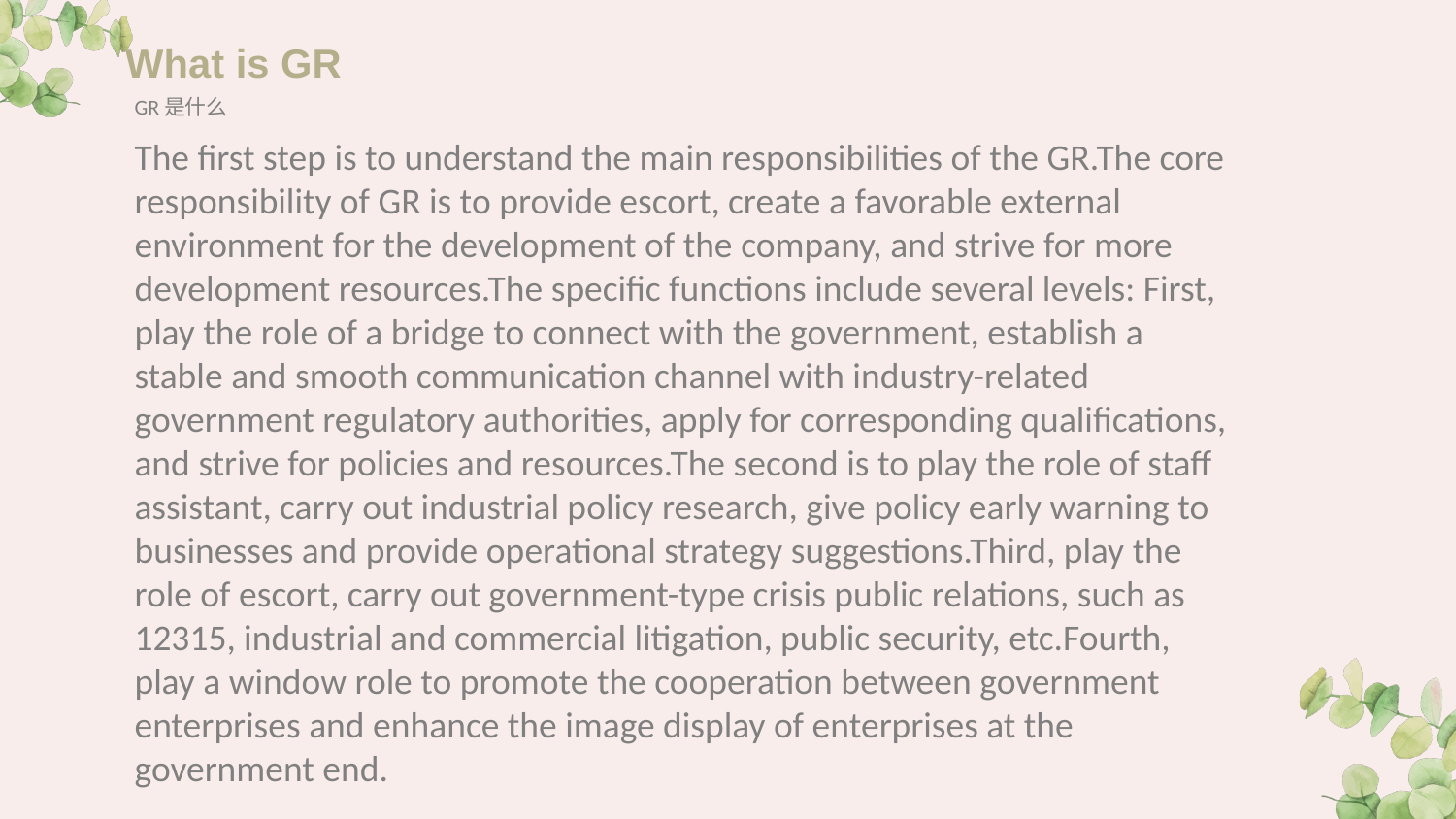

What is GR
GR是什么
The first step is to understand the main responsibilities of the GR.The core responsibility of GR is to provide escort, create a favorable external environment for the development of the company, and strive for more development resources.The specific functions include several levels: First, play the role of a bridge to connect with the government, establish a stable and smooth communication channel with industry-related government regulatory authorities, apply for corresponding qualifications, and strive for policies and resources.The second is to play the role of staff assistant, carry out industrial policy research, give policy early warning to businesses and provide operational strategy suggestions.Third, play the role of escort, carry out government-type crisis public relations, such as 12315, industrial and commercial litigation, public security, etc.Fourth, play a window role to promote the cooperation between government enterprises and enhance the image display of enterprises at the government end.